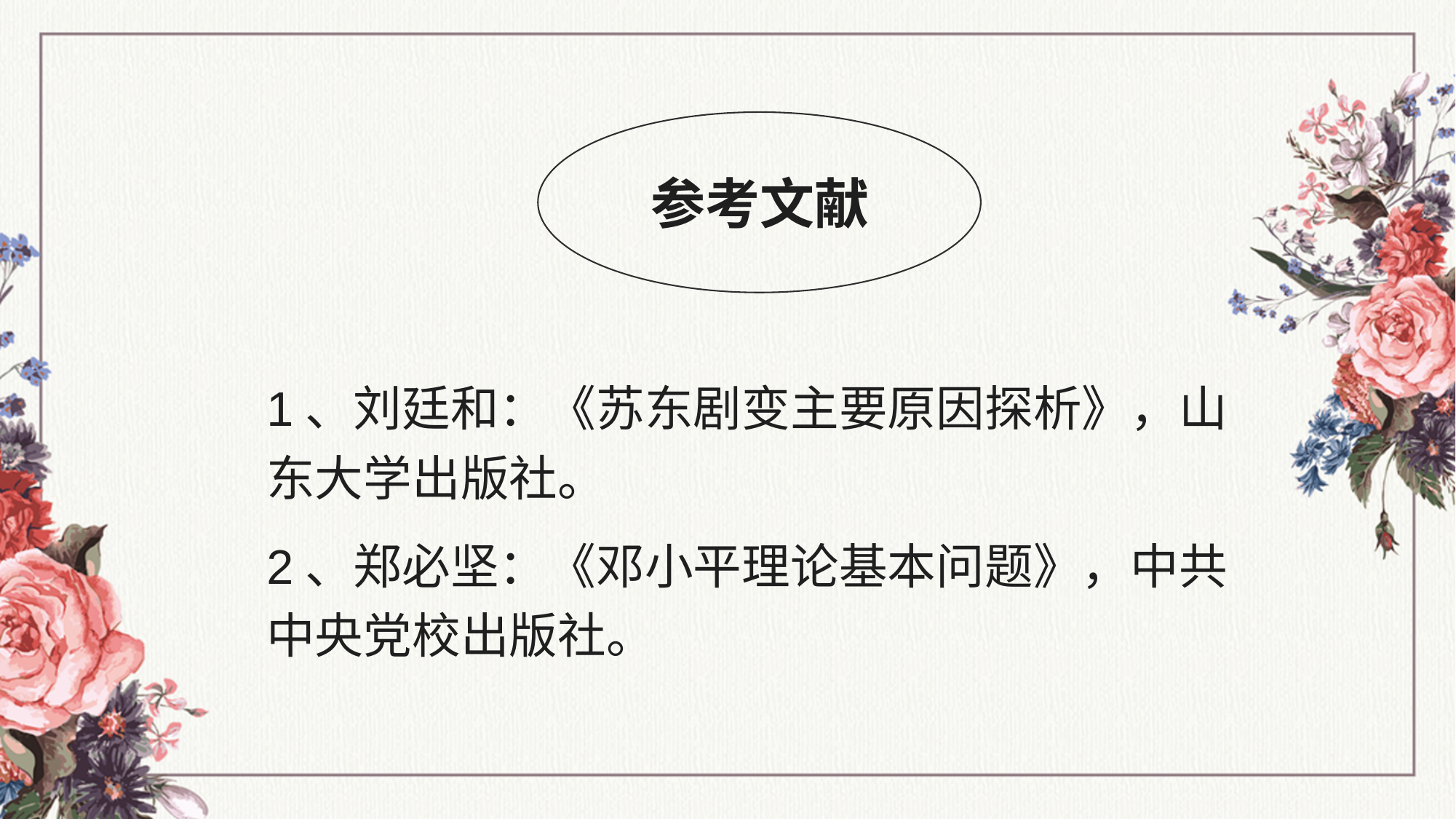

参考文献
1、刘廷和：《苏东剧变主要原因探析》，山东大学出版社。
2、郑必坚：《邓小平理论基本问题》，中共中央党校出版社。